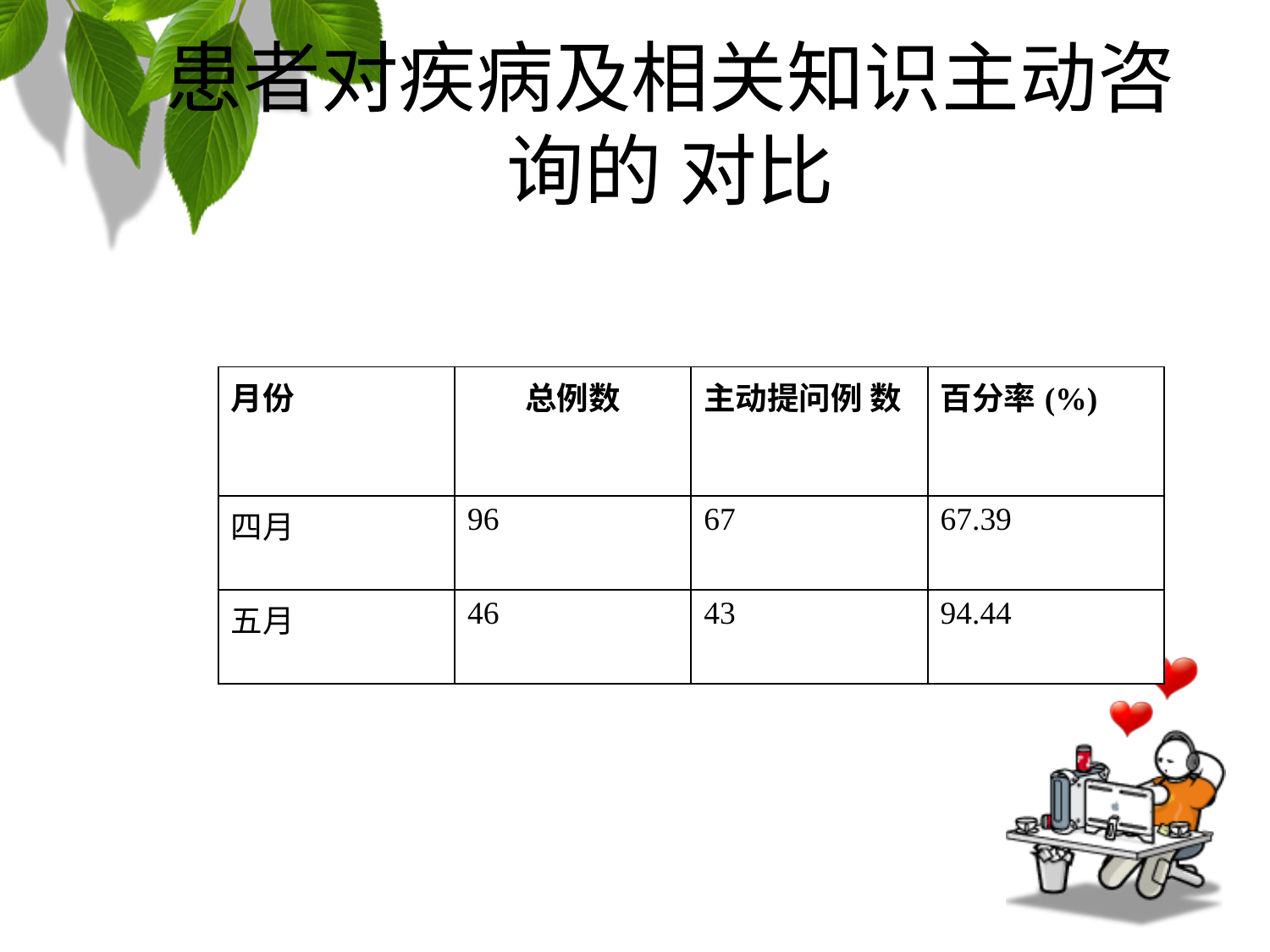

# 患者对疾病及相关知识主动咨询的 对比
| 月份 | 总例数 | 主动提问例 数 | 百分率(%) |
| --- | --- | --- | --- |
| 四月 | 96 | 67 | 67.39 |
| 五月 | 46 | 43 | 94.44 |